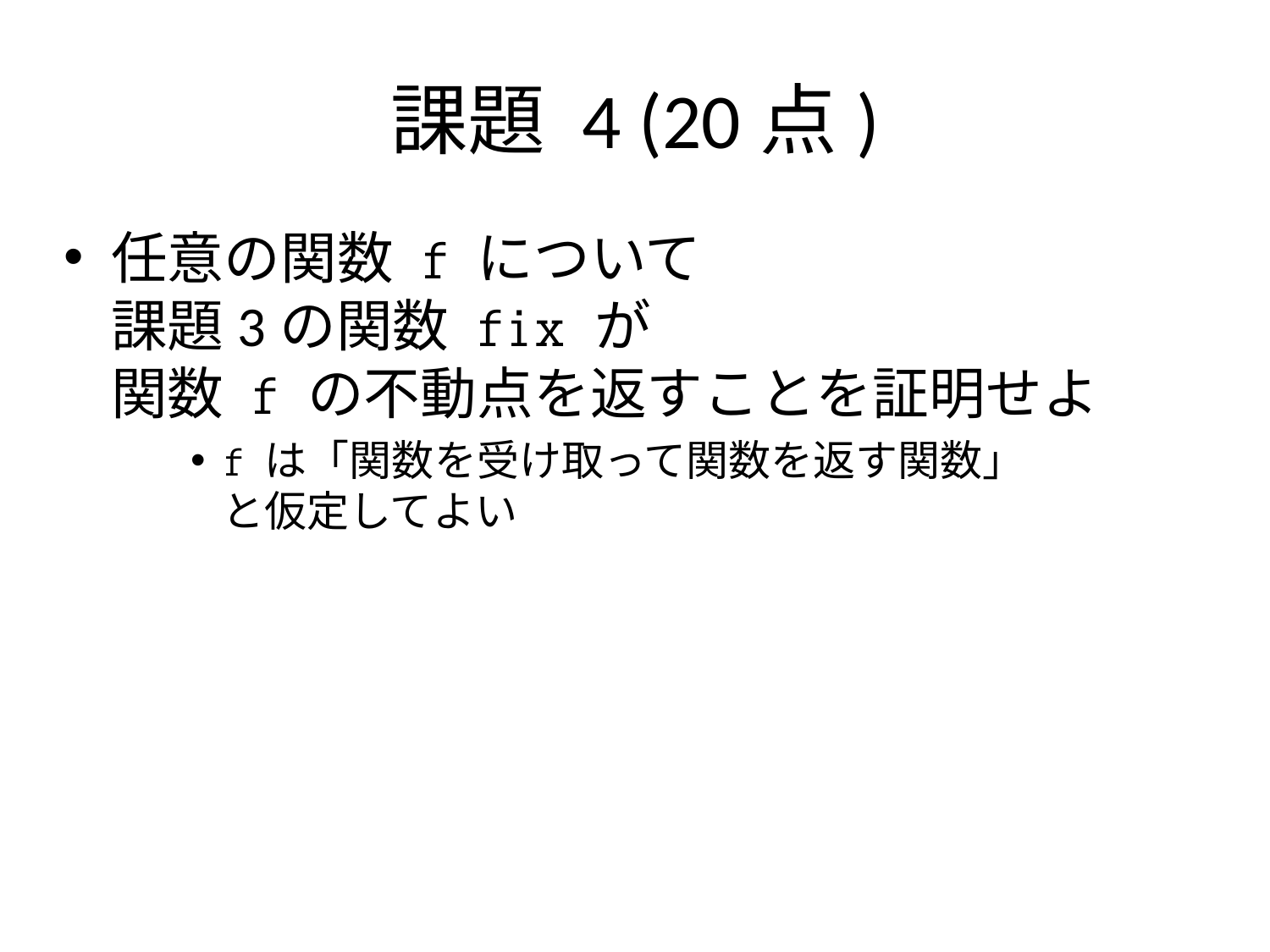

# 課題 4 (20点)
任意の関数 f について
課題3の関数 fix が
関数 f の不動点を返すことを証明せよ
f は「関数を受け取って関数を返す関数」
と仮定してよい